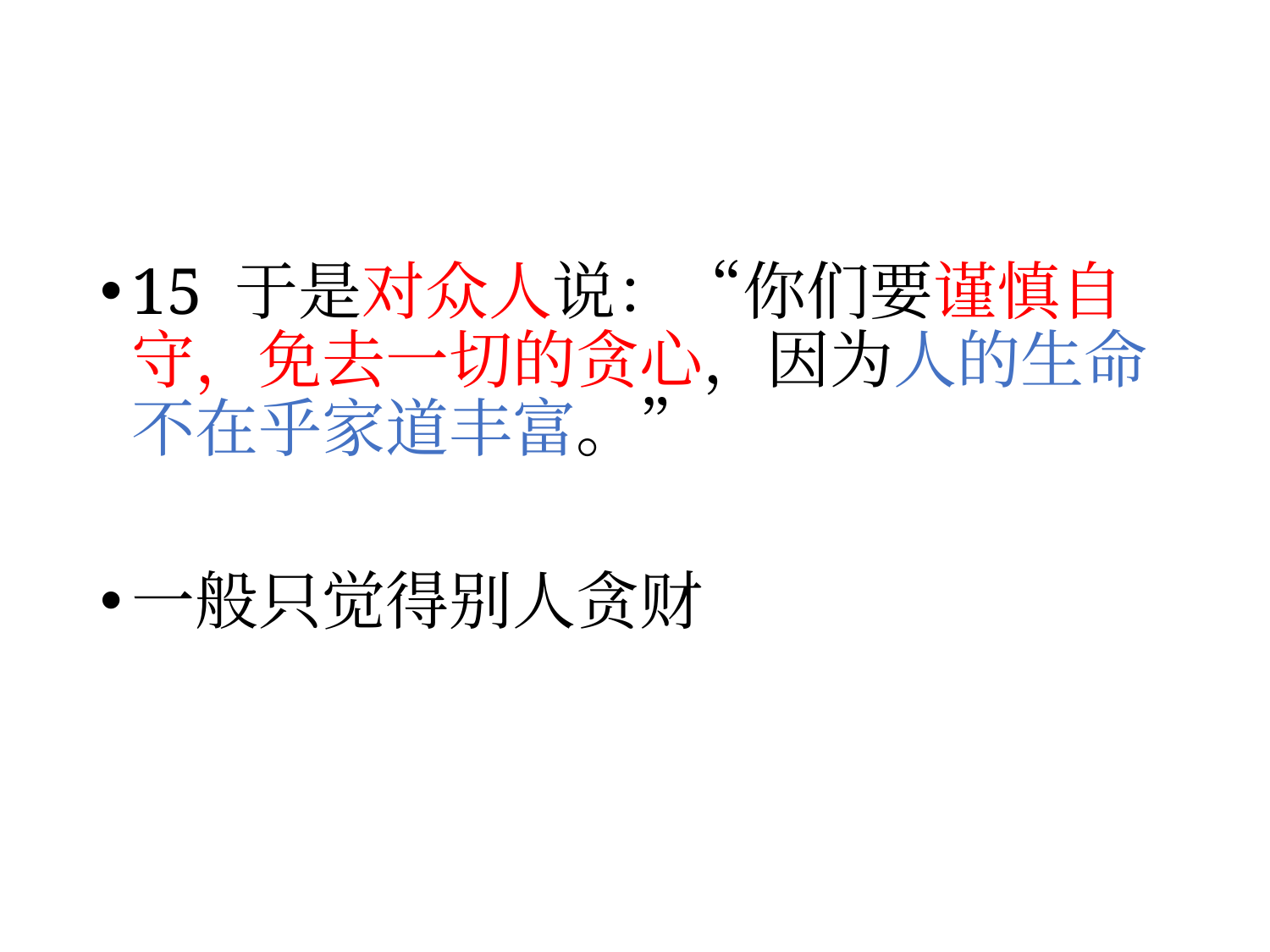

#
15 于是对众人说：“你们要谨慎自守，免去一切的贪心，因为人的生命不在乎家道丰富。”

一般只觉得别人贪财